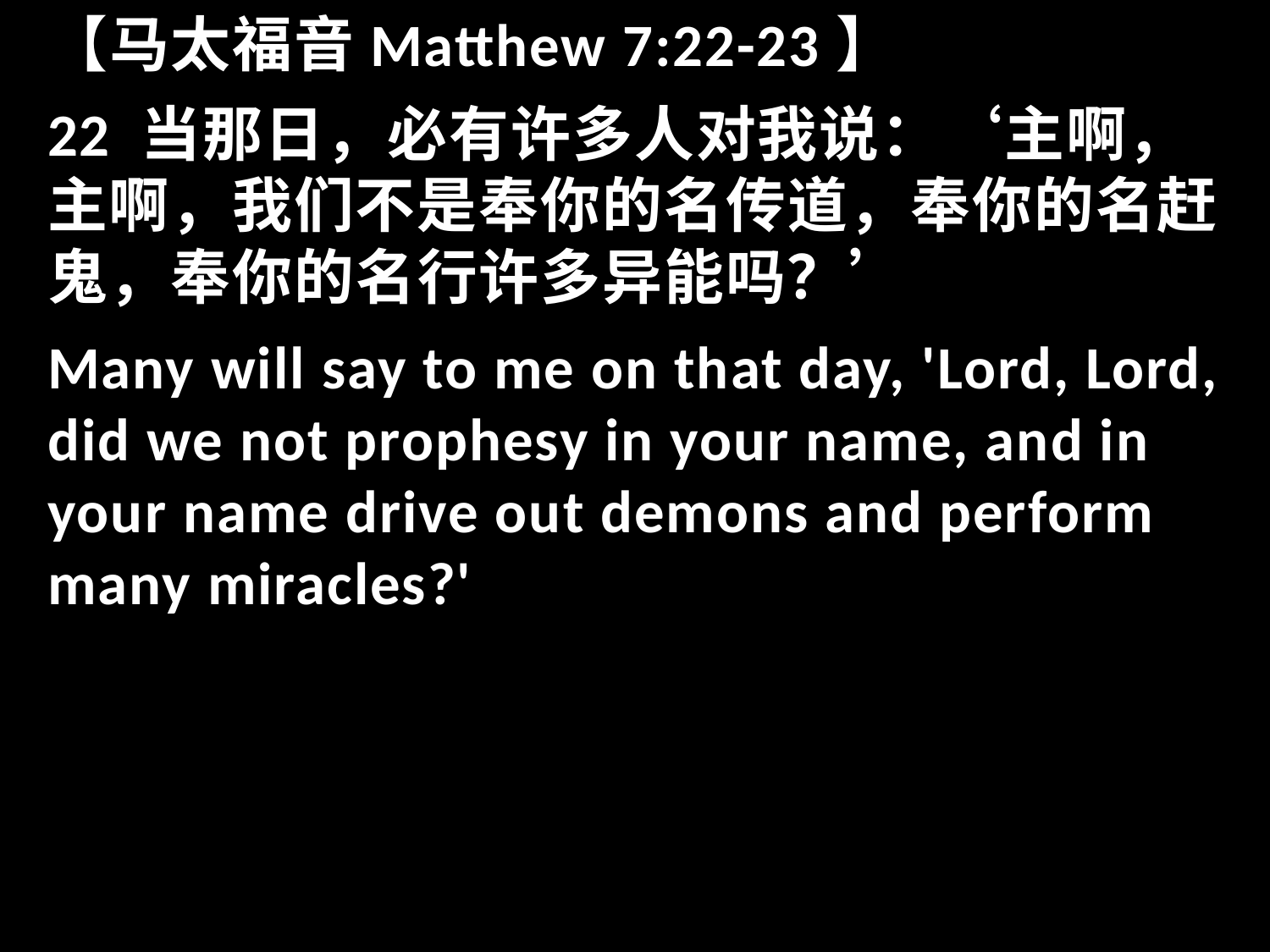

【马太福音Matthew 7:22-23】
22 当那日，必有许多人对我说：‘主啊，主啊，我们不是奉你的名传道，奉你的名赶鬼，奉你的名行许多异能吗？’
Many will say to me on that day, 'Lord, Lord, did we not prophesy in your name, and in your name drive out demons and perform many miracles?'